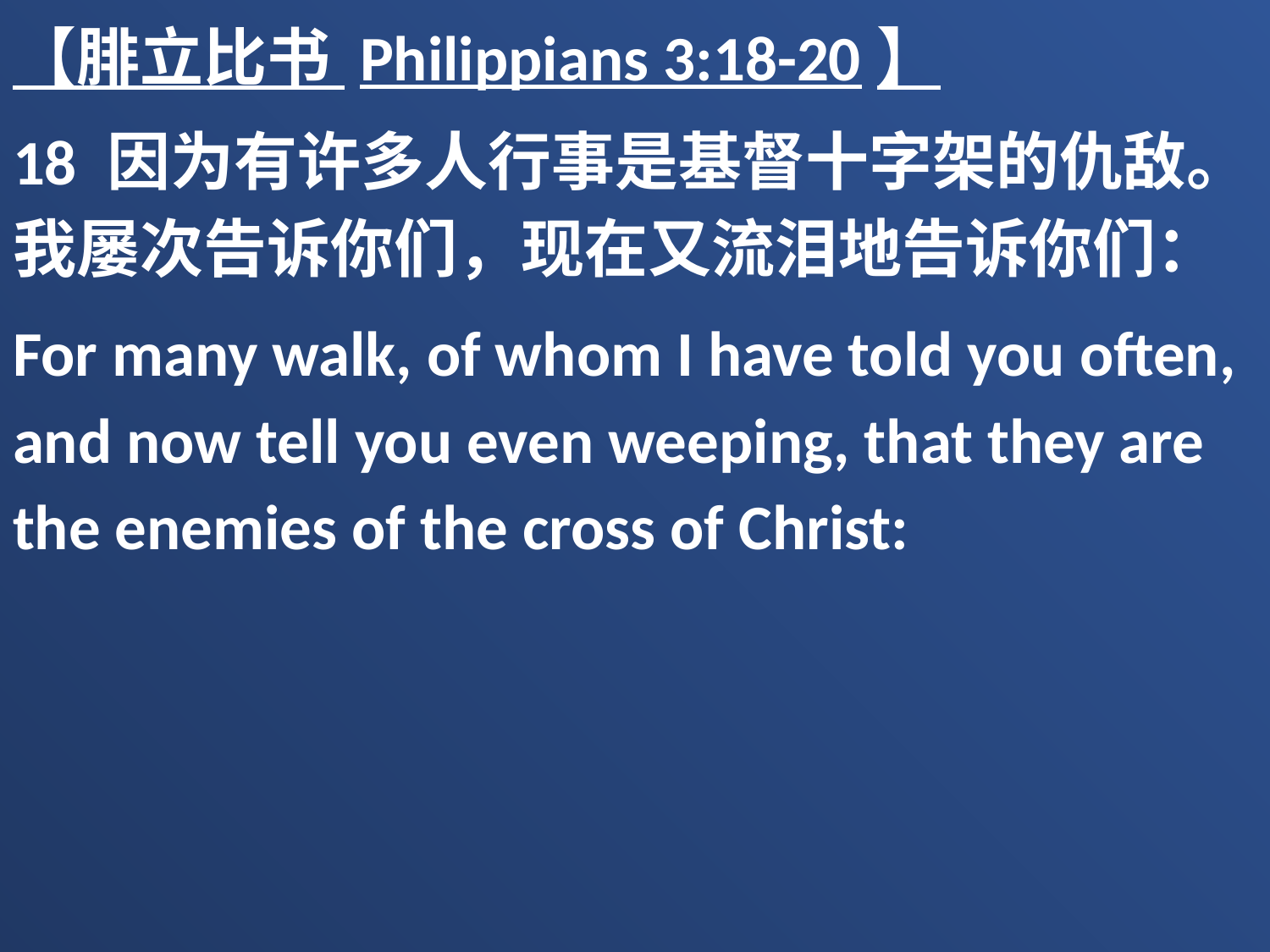

【腓立比书 Philippians 3:18-20】
18 因为有许多人行事是基督十字架的仇敌。我屡次告诉你们，现在又流泪地告诉你们：
For many walk, of whom I have told you often, and now tell you even weeping, that they are the enemies of the cross of Christ: